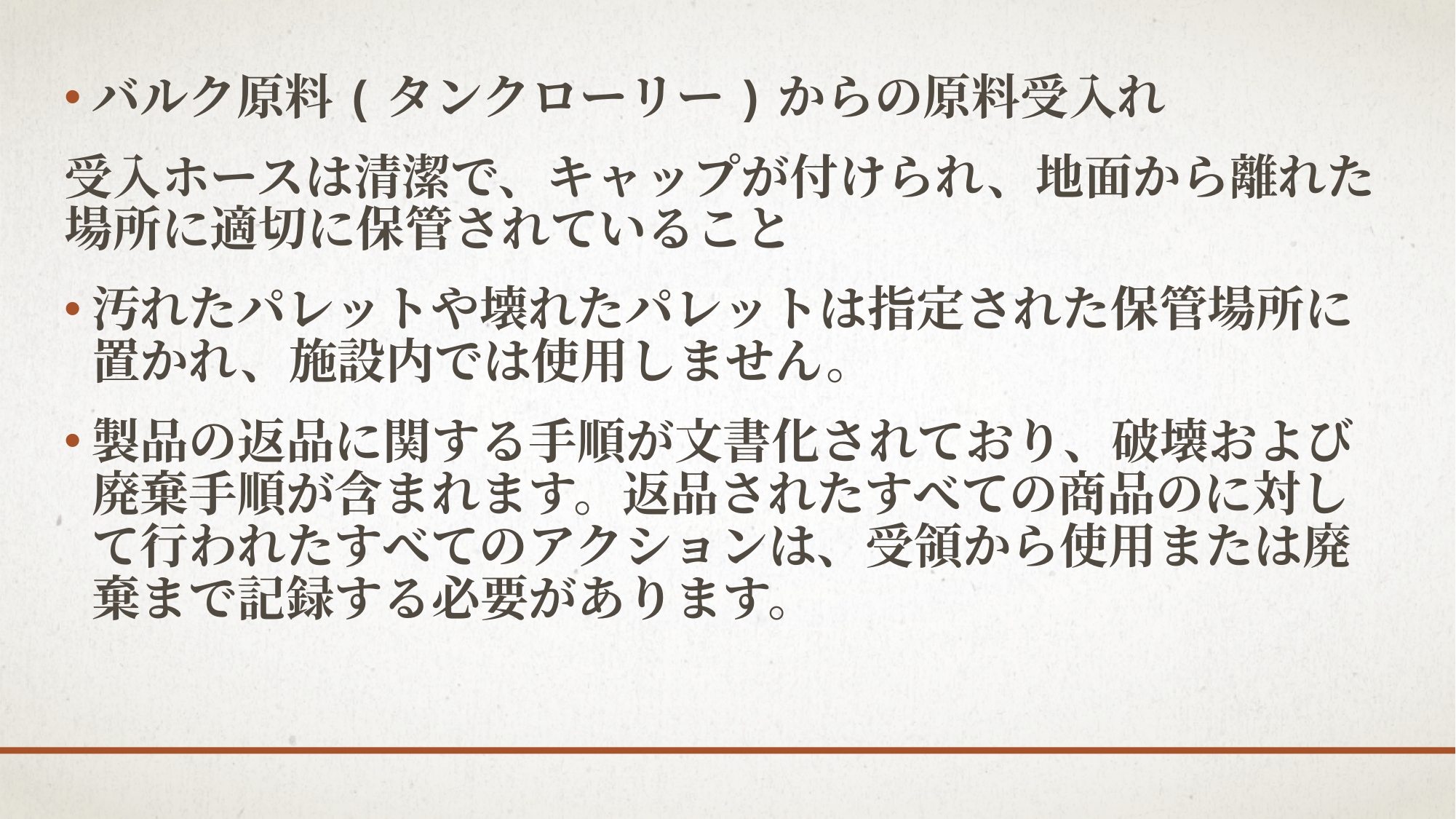

バルク原料(タンクローリー)からの原料受入れ
受入ホースは清潔で、キャップが付けられ、地面から離れた場所に適切に保管されていること
汚れたパレットや壊れたパレットは指定された保管場所に置かれ、施設内では使用しません。
製品の返品に関する手順が文書化されており、破壊および廃棄手順が含まれます。返品されたすべての商品のに対して行われたすべてのアクションは、受領から使用または廃棄まで記録する必要があります。